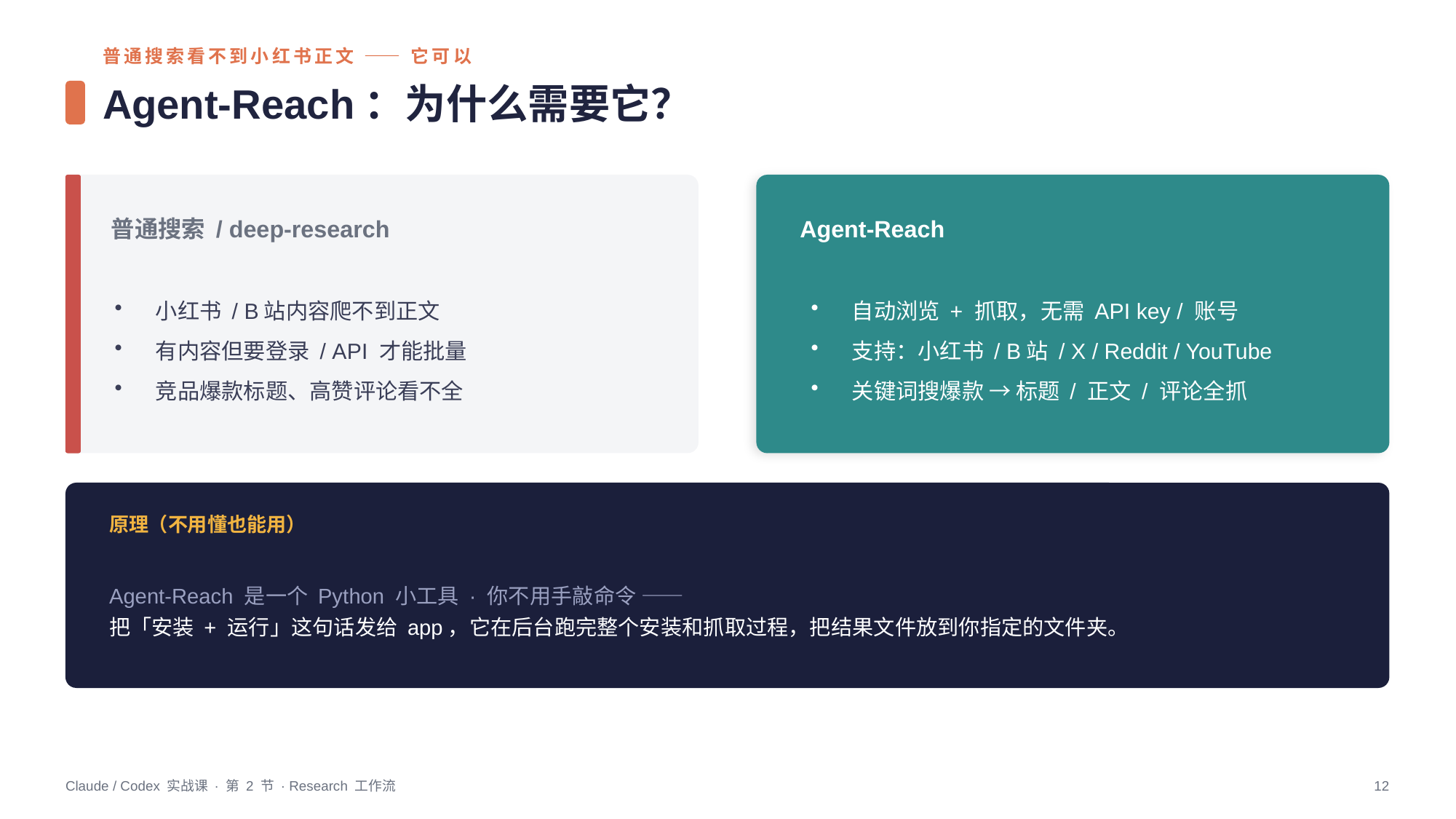

普通搜索看不到小红书正文 —— 它可以
Agent-Reach：为什么需要它？

普通搜索 / deep-research
Agent-Reach
小红书 / B站内容爬不到正文
有内容但要登录 / API 才能批量
竞品爆款标题、高赞评论看不全
自动浏览 + 抓取，无需 API key / 账号
支持：小红书 / B站 / X / Reddit / YouTube
关键词搜爆款 → 标题 / 正文 / 评论全抓

原理（不用懂也能用）
Agent-Reach 是一个 Python 小工具 · 你不用手敲命令 ——
把「安装 + 运行」这句话发给 app，它在后台跑完整个安装和抓取过程，把结果文件放到你指定的文件夹。
Claude / Codex 实战课 · 第 2 节 · Research 工作流
12